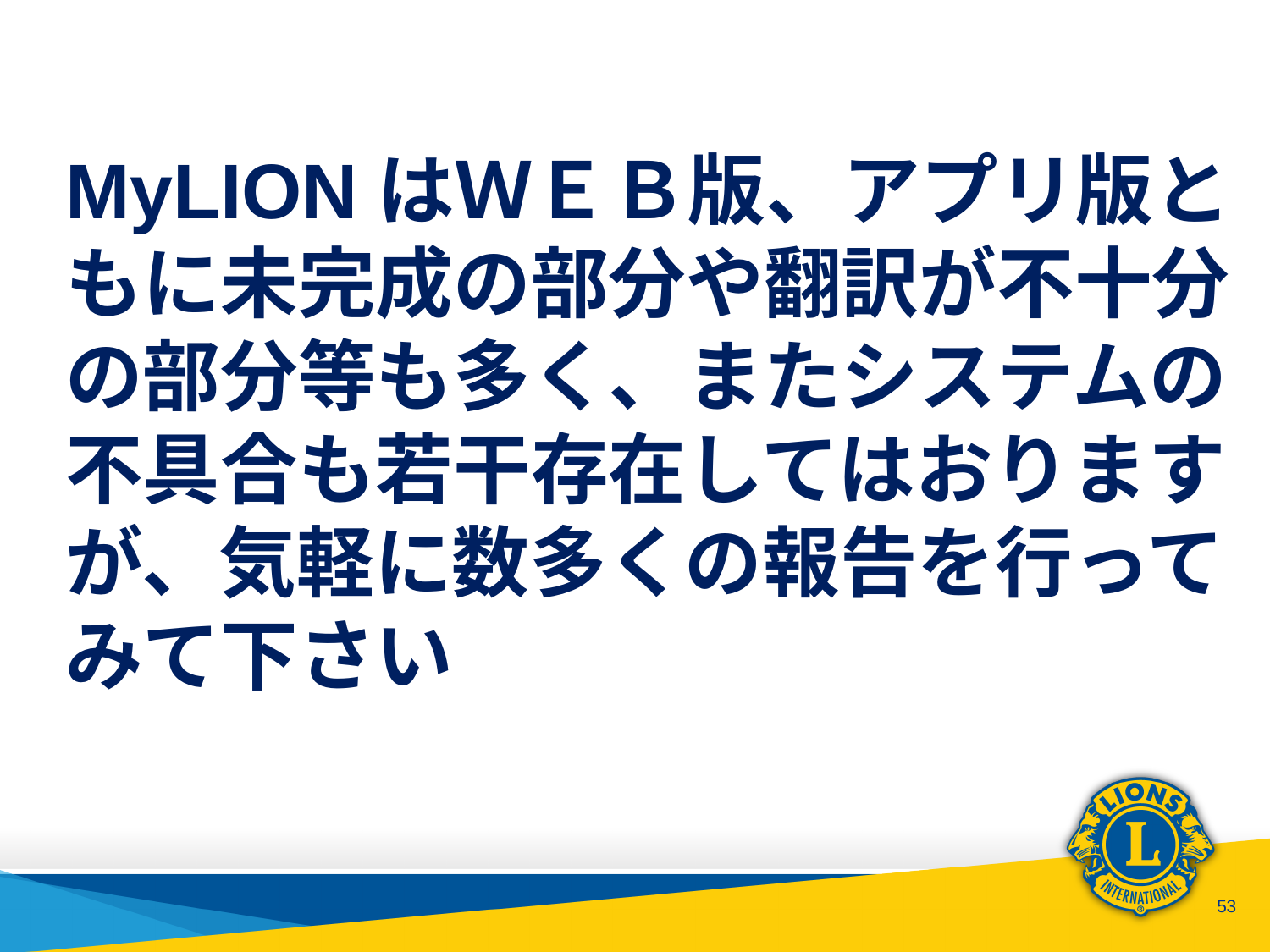

MyLIONはＷＥＢ版、アプリ版ともに未完成の部分や翻訳が不十分の部分等も多く、またシステムの不具合も若干存在してはおりますが、気軽に数多くの報告を行ってみて下さい